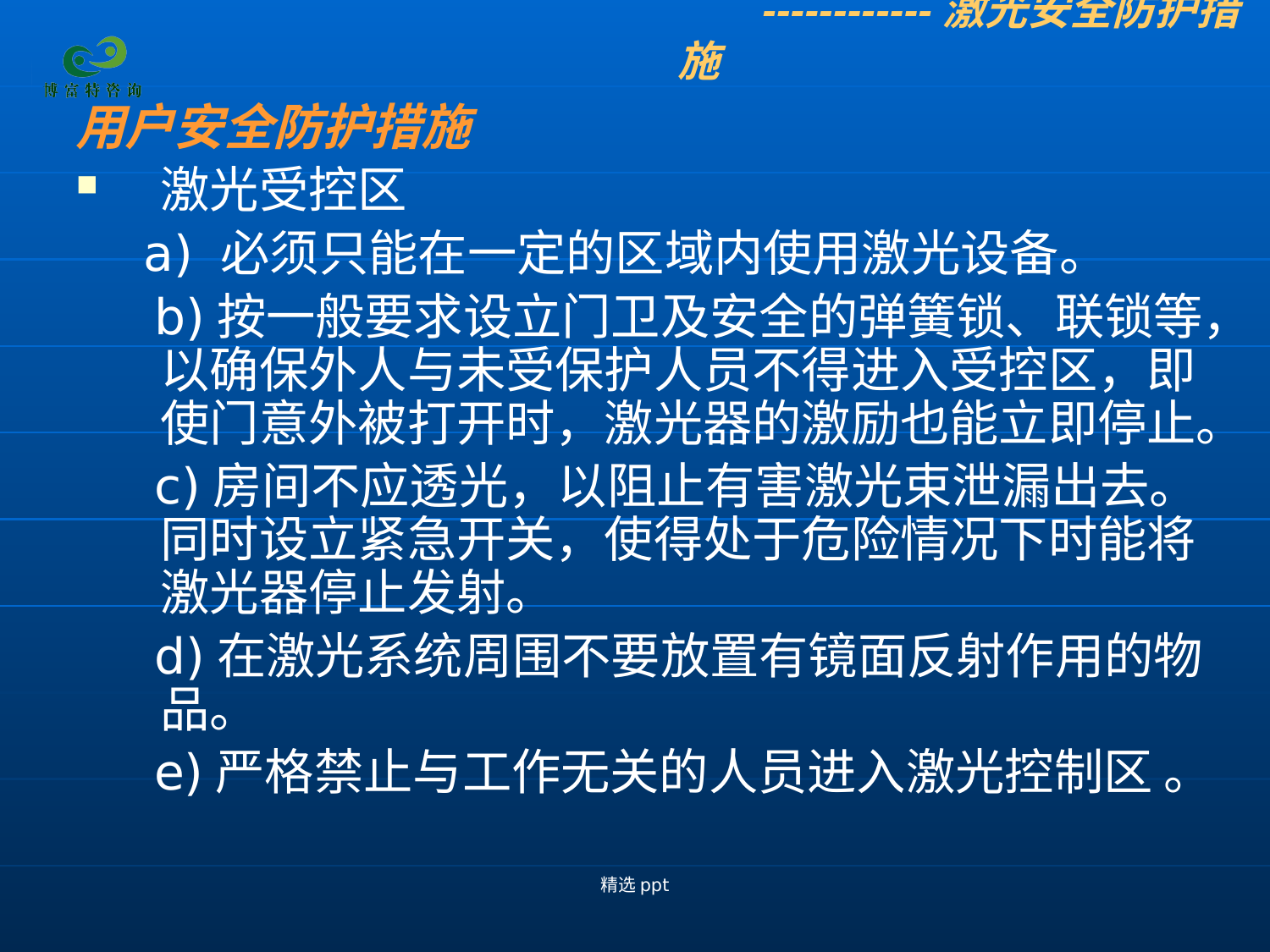

------------激光安全防护措施
用户安全防护措施
激光受控区
     a) 必须只能在一定的区域内使用激光设备。
     b)按一般要求设立门卫及安全的弹簧锁、联锁等，以确保外人与未受保护人员不得进入受控区，即使门意外被打开时，激光器的激励也能立即停止。
     c)房间不应透光，以阻止有害激光束泄漏出去。同时设立紧急开关，使得处于危险情况下时能将激光器停止发射。
     d)在激光系统周围不要放置有镜面反射作用的物品。
     e)严格禁止与工作无关的人员进入激光控制区 。

31
精选ppt